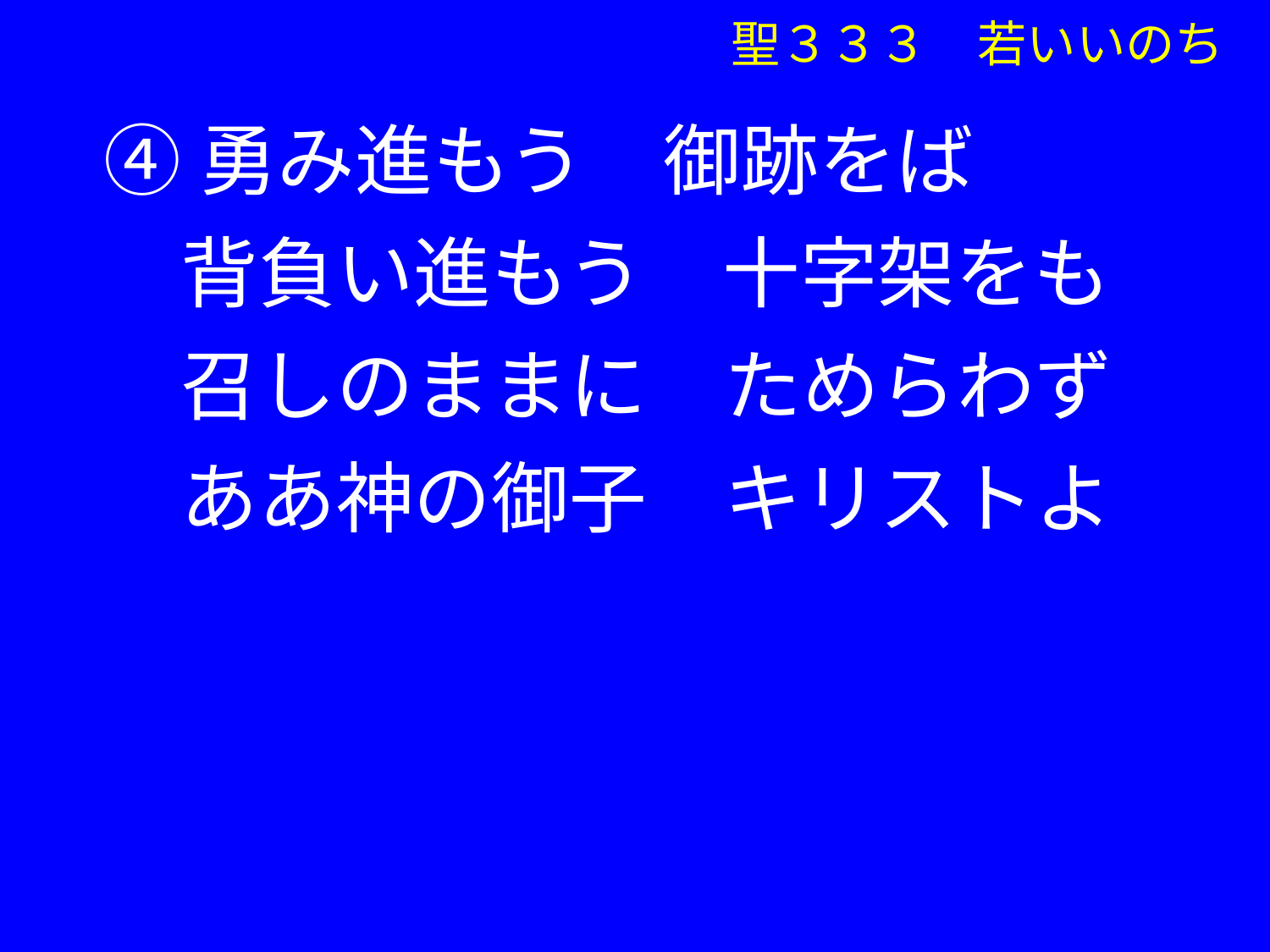

④勇み進もう　御跡をば
　背負い進もう　十字架をも
　召しのままに　ためらわず
　ああ神の御子　キリストよ

聖３３３　若いいのち